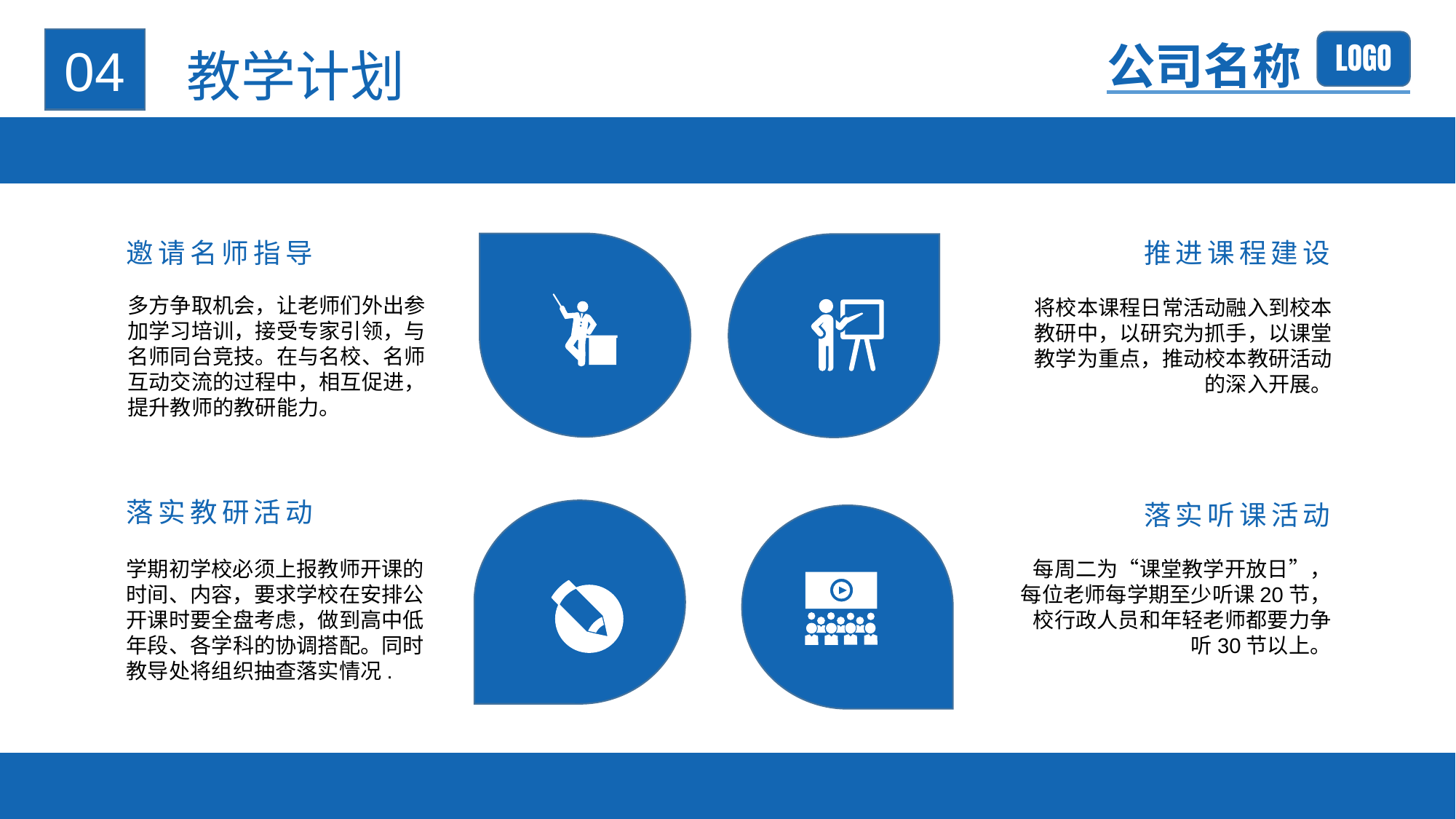

04
公司名称
LOGO
教学计划

推进课程建设

邀请名师指导

多方争取机会，让老师们外出参加学习培训，接受专家引领，与名师同台竞技。在与名校、名师互动交流的过程中，相互促进，提升教师的教研能力。
将校本课程日常活动融入到校本教研中，以研究为抓手，以课堂教学为重点，推动校本教研活动的深入开展。

教学计划
04

落实教研活动

落实听课活动

学期初学校必须上报教师开课的时间、内容，要求学校在安排公开课时要全盘考虑，做到高中低年段、各学科的协调搭配。同时教导处将组织抽查落实情况.
每周二为“课堂教学开放日”，每位老师每学期至少听课20节，校行政人员和年轻老师都要力争听30节以上。